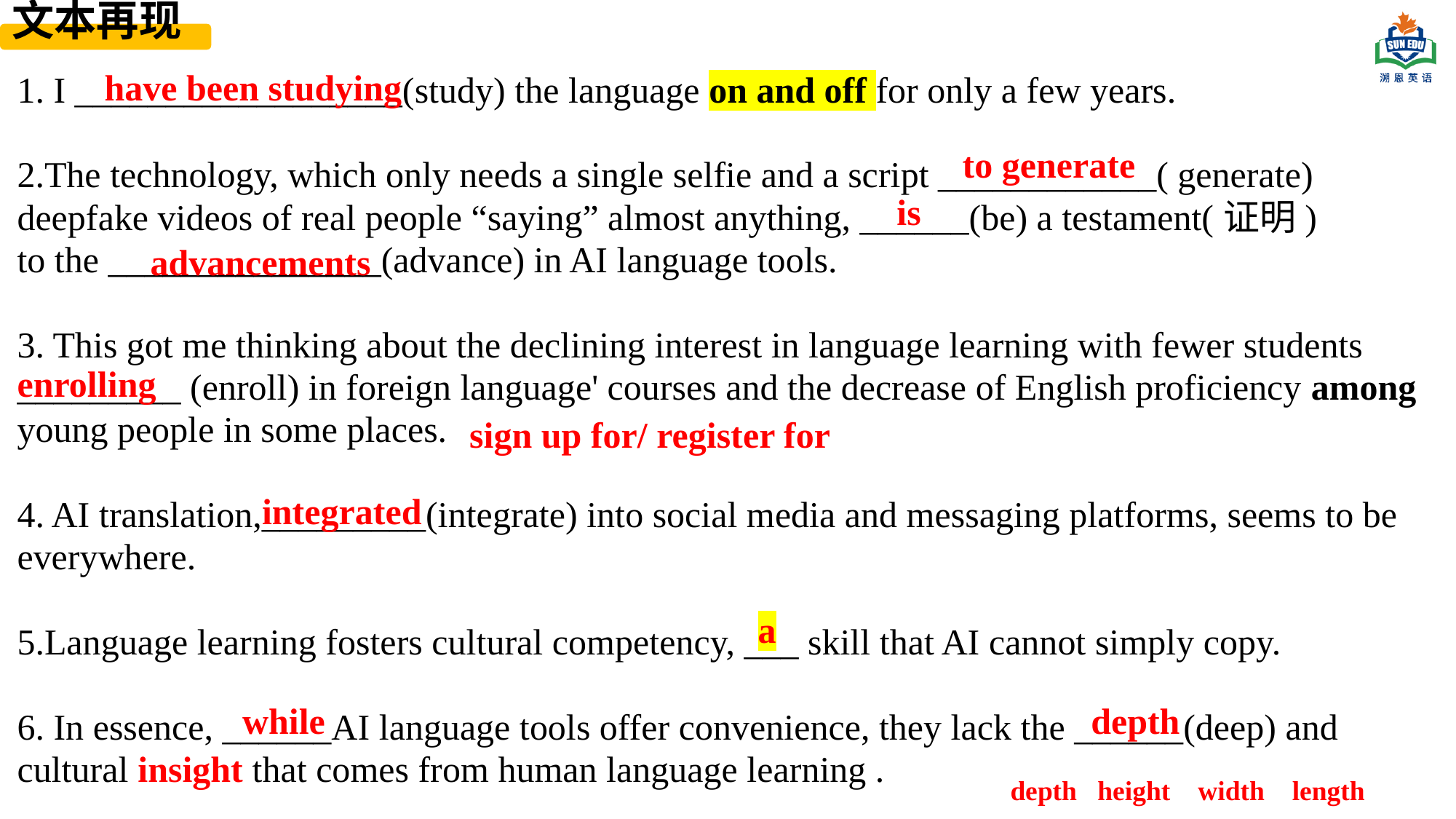

文本再现
have been studying
1. I __________________(study) the language on and off for only a few years.

2.The technology, which only needs a single selfie and a script ____________( generate) deepfake videos of real people “saying” almost anything, ______(be) a testament(证明)
to the _______________(advance) in AI language tools.

3. This got me thinking about the declining interest in language learning with fewer students _________ (enroll) in foreign language' courses and the decrease of English proficiency among young people in some places.

4. AI translation,_________(integrate) into social media and messaging platforms, seems to be everywhere.

5.Language learning fosters cultural competency, ___ skill that AI cannot simply copy.

6. In essence, ______AI language tools offer convenience, they lack the ______(deep) and cultural insight that comes from human language learning .
to generate
is
advancements
enrolling
sign up for/ register for
integrated
a
depth
while
depth   height    width    length